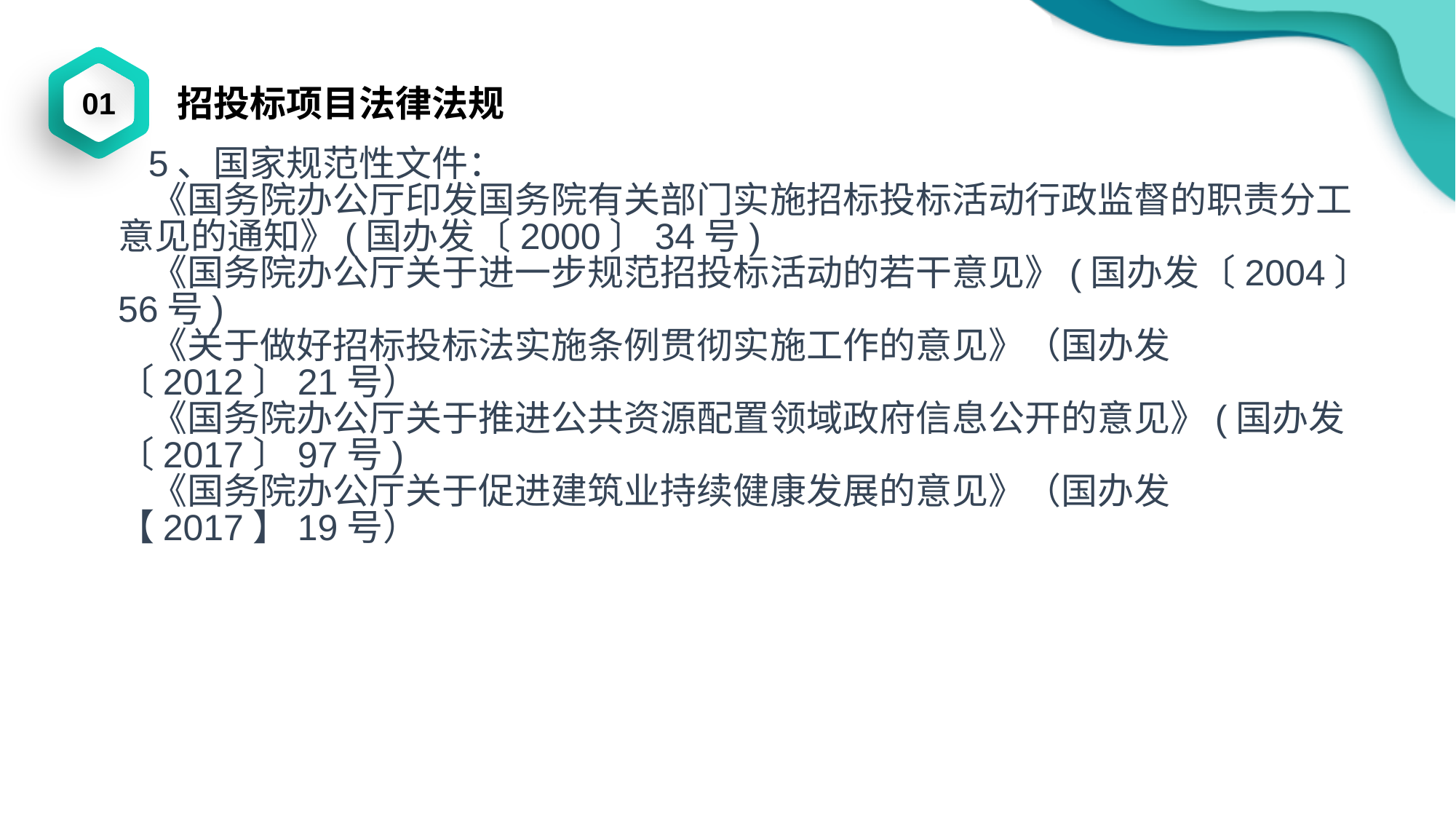

01
招投标项目法律法规
   5、国家规范性文件：
   《国务院办公厅印发国务院有关部门实施招标投标活动行政监督的职责分工意见的通知》(国办发〔2000〕34号)
   《国务院办公厅关于进一步规范招投标活动的若干意见》(国办发〔2004〕56号)
   《关于做好招标投标法实施条例贯彻实施工作的意见》（国办发〔2012〕21号）
   《国务院办公厅关于推进公共资源配置领域政府信息公开的意见》(国办发〔2017〕97号)
   《国务院办公厅关于促进建筑业持续健康发展的意见》（国办发【2017】19号）